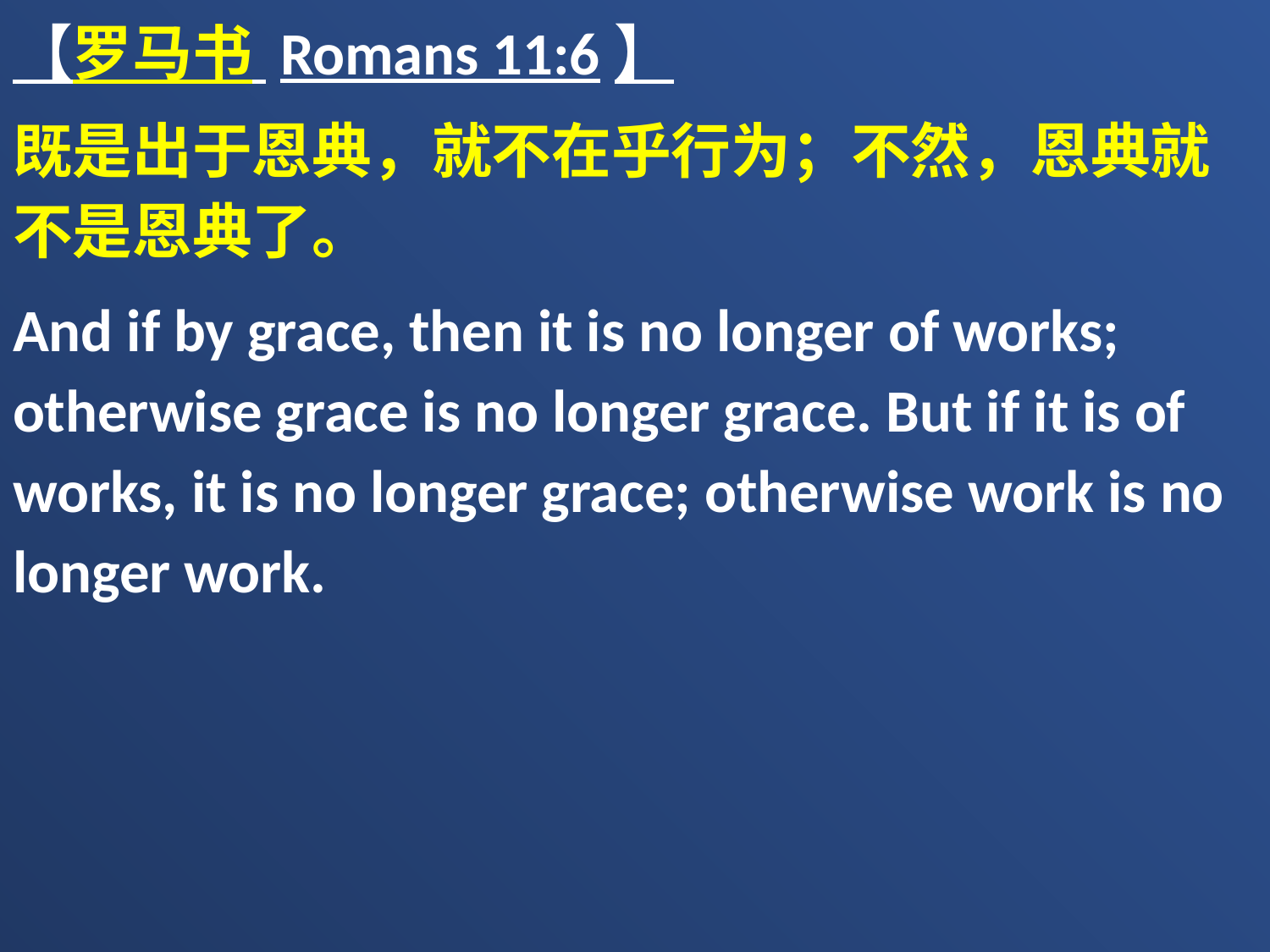

【罗马书 Romans 11:6】
既是出于恩典，就不在乎行为；不然，恩典就不是恩典了。
And if by grace, then it is no longer of works; otherwise grace is no longer grace. But if it is of works, it is no longer grace; otherwise work is no longer work.